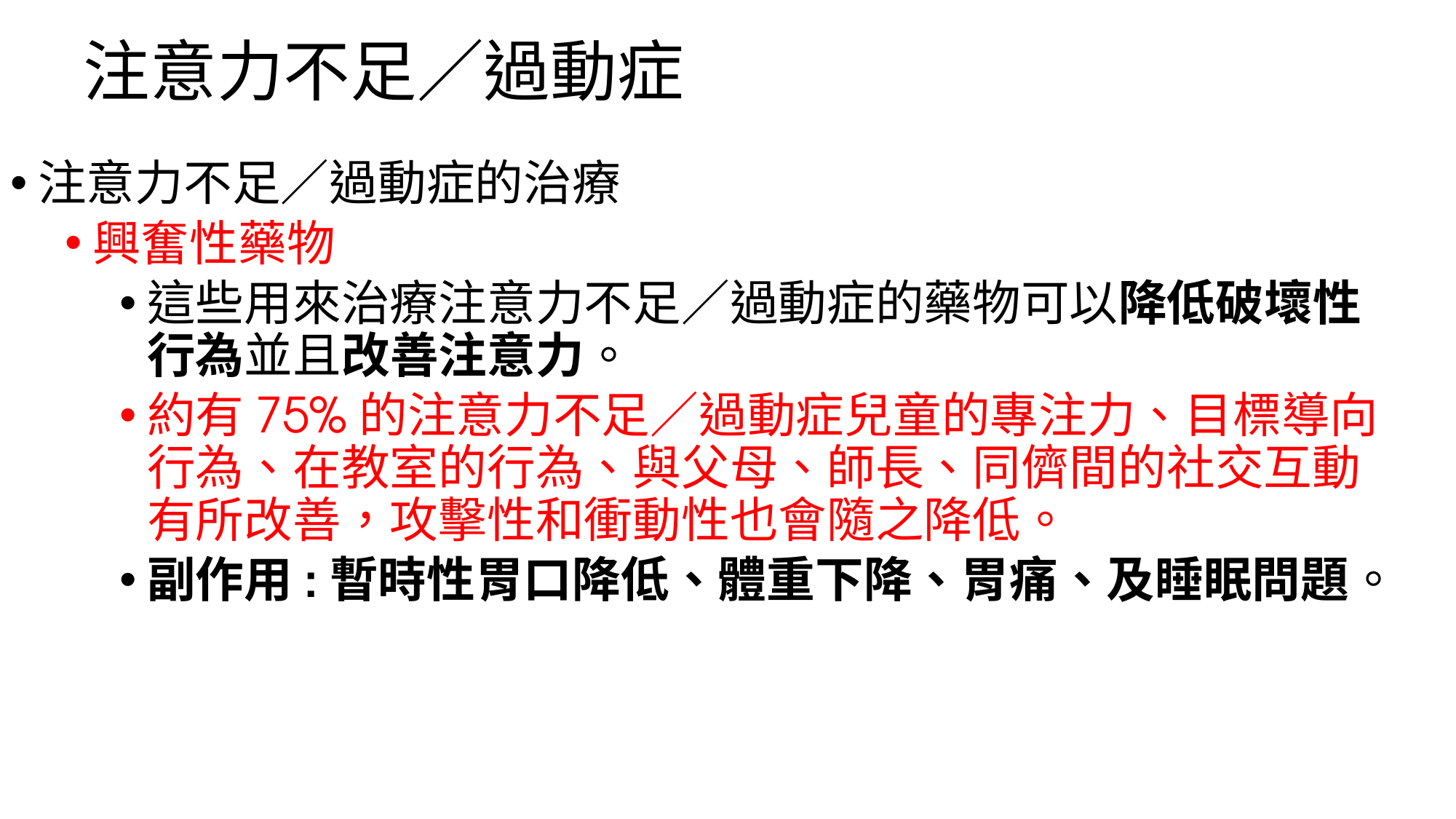

# 注意力不足／過動症
注意力不足／過動症的治療
興奮性藥物
這些用來治療注意力不足／過動症的藥物可以降低破壞性行為並且改善注意力。
約有75%的注意力不足／過動症兒童的專注力、目標導向行為、在教室的行為、與父母、師長、同儕間的社交互動有所改善，攻擊性和衝動性也會隨之降低。
副作用:暫時性胃口降低、體重下降、胃痛、及睡眠問題。